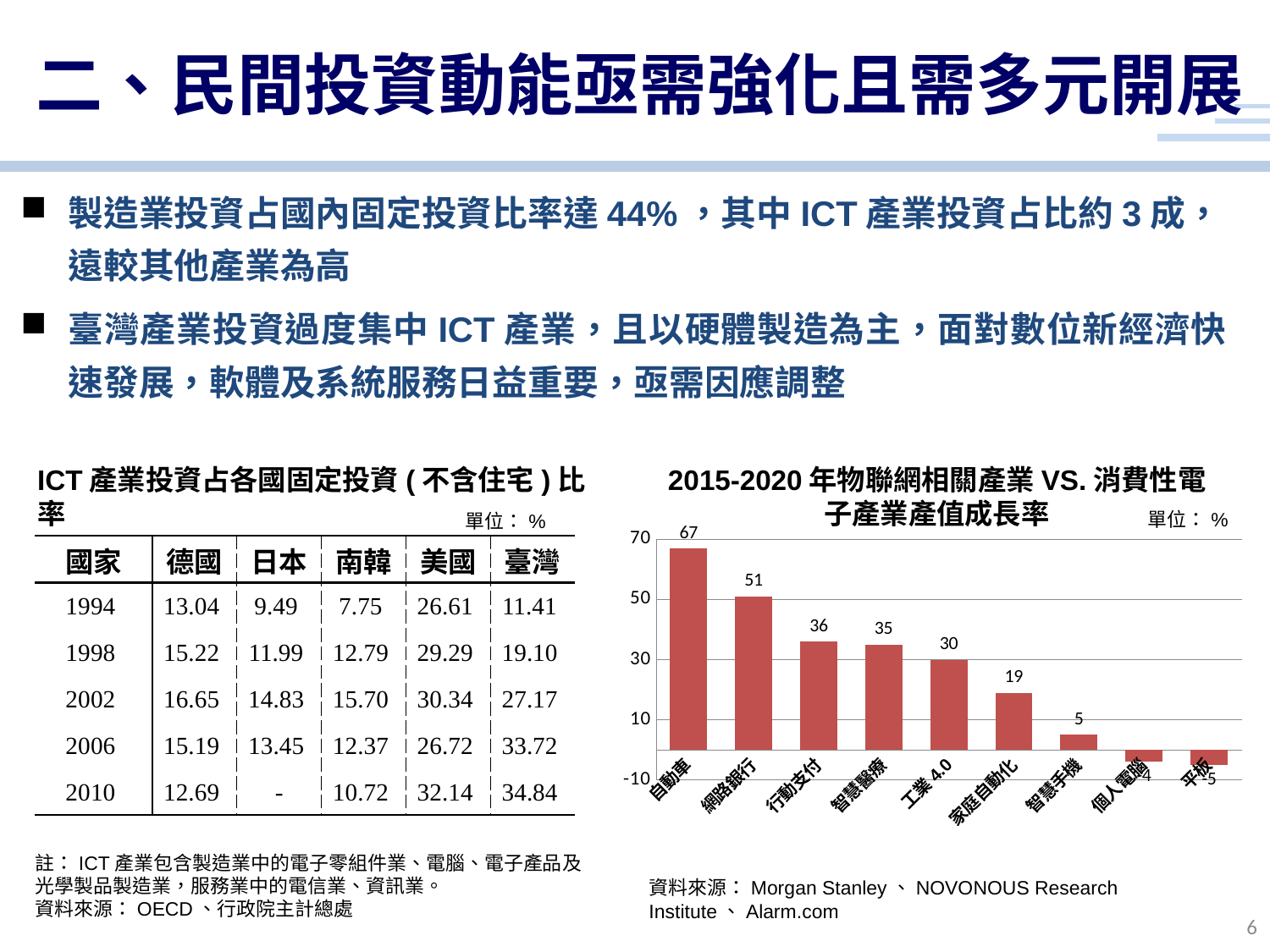

二、民間投資動能亟需強化且需多元開展
製造業投資占國內固定投資比率達44%，其中ICT產業投資占比約3成，遠較其他產業為高
臺灣產業投資過度集中ICT產業，且以硬體製造為主，面對數位新經濟快速發展，軟體及系統服務日益重要，亟需因應調整
ICT產業投資占各國固定投資(不含住宅)比率
2015-2020年物聯網相關產業VS.消費性電子產業產值成長率
單位：%
單位：%

### Chart

| Category | 欄1 |
|---|---|
| 自動車 | 67.0 |
| 網路銀行 | 51.0 |
| 行動支付 | 36.0 |
| 智慧醫療 | 35.0 |
| 工業4.0 | 30.0 |
| 家庭自動化 | 19.0 |
| 智慧手機 | 5.0 |
| 個人電腦 | -4.0 |
| 平板 | -5.0 |
| 國家 | 德國 | 日本 | 南韓 | 美國 | 臺灣 |
| --- | --- | --- | --- | --- | --- |
| 1994 | 13.04 | 9.49 | 7.75 | 26.61 | 11.41 |
| 1998 | 15.22 | 11.99 | 12.79 | 29.29 | 19.10 |
| 2002 | 16.65 | 14.83 | 15.70 | 30.34 | 27.17 |
| 2006 | 15.19 | 13.45 | 12.37 | 26.72 | 33.72 |
| 2010 | 12.69 | - | 10.72 | 32.14 | 34.84 |
註：ICT產業包含製造業中的電子零組件業、電腦、電子產品及光學製品製造業，服務業中的電信業、資訊業。
資料來源：OECD、行政院主計總處
資料來源：Morgan Stanley、NOVONOUS Research Institute、Alarm.com
6